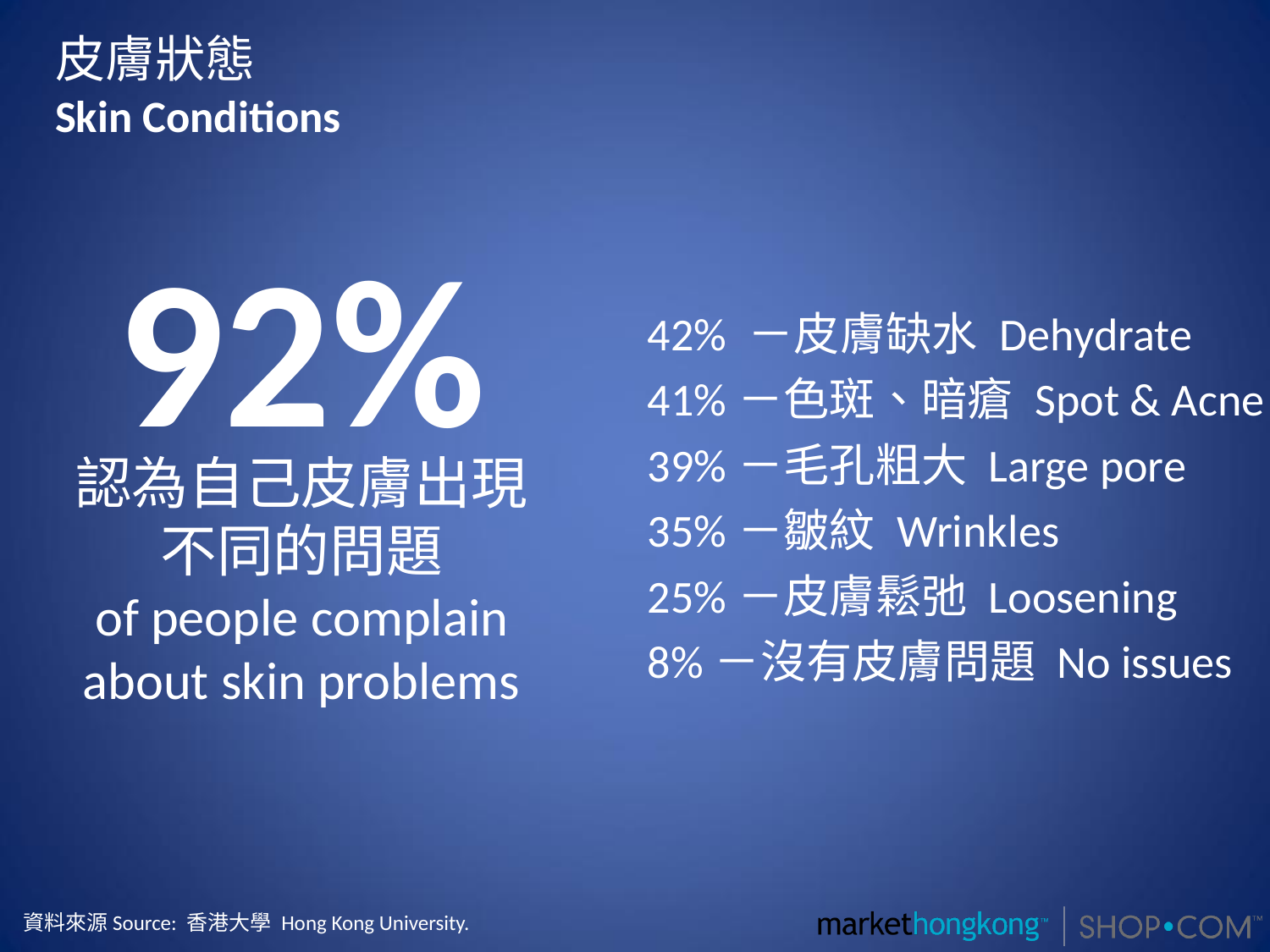

# 皮膚狀態 Skin Conditions
92%
認為自己皮膚出現
不同的問題
of people complain about skin problems
42% －皮膚缺水 Dehydrate
41%－色斑、暗瘡 Spot & Acne
39%－毛孔粗大 Large pore
35%－皺紋 Wrinkles
25%－皮膚鬆弛 Loosening
8%－沒有皮膚問題 No issues
資料來源Source: 香港大學 Hong Kong University.